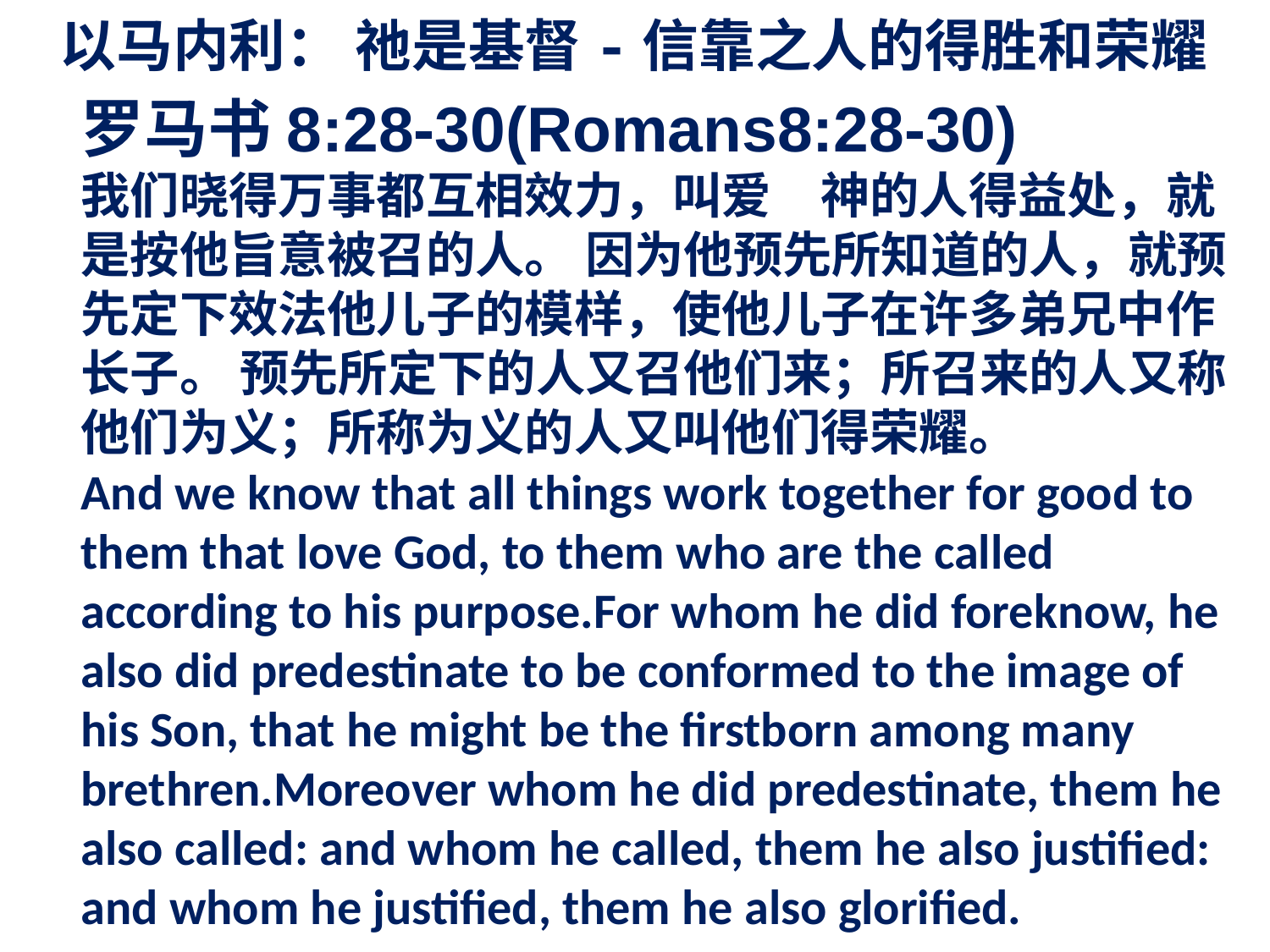

以马内利： 祂是基督-信靠之人的得胜和荣耀
罗马书8:28-30(Romans8:28-30)
我们晓得万事都互相效力，叫爱　神的人得益处，就是按他旨意被召的人。 因为他预先所知道的人，就预先定下效法他儿子的模样，使他儿子在许多弟兄中作长子。 预先所定下的人又召他们来；所召来的人又称他们为义；所称为义的人又叫他们得荣耀。
And we know that all things work together for good to them that love God, to them who are the called according to his purpose.For whom he did foreknow, he also did predestinate to be conformed to the image of his Son, that he might be the firstborn among many brethren.Moreover whom he did predestinate, them he also called: and whom he called, them he also justified: and whom he justified, them he also glorified.